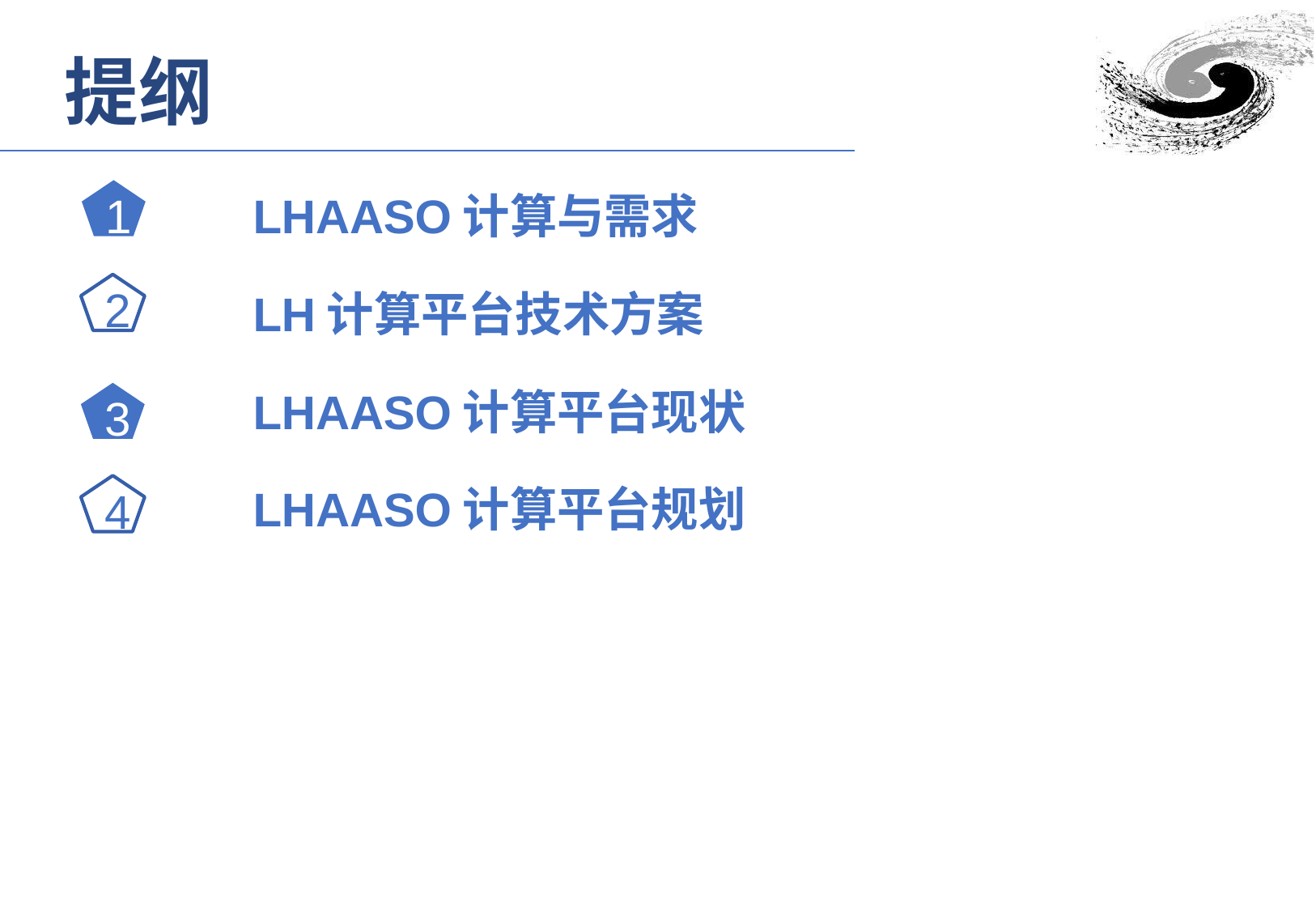

提纲
1
LHAASO计算与需求
2
LH计算平台技术方案
LHAASO计算平台现状
3
LHAASO计算平台规划
4